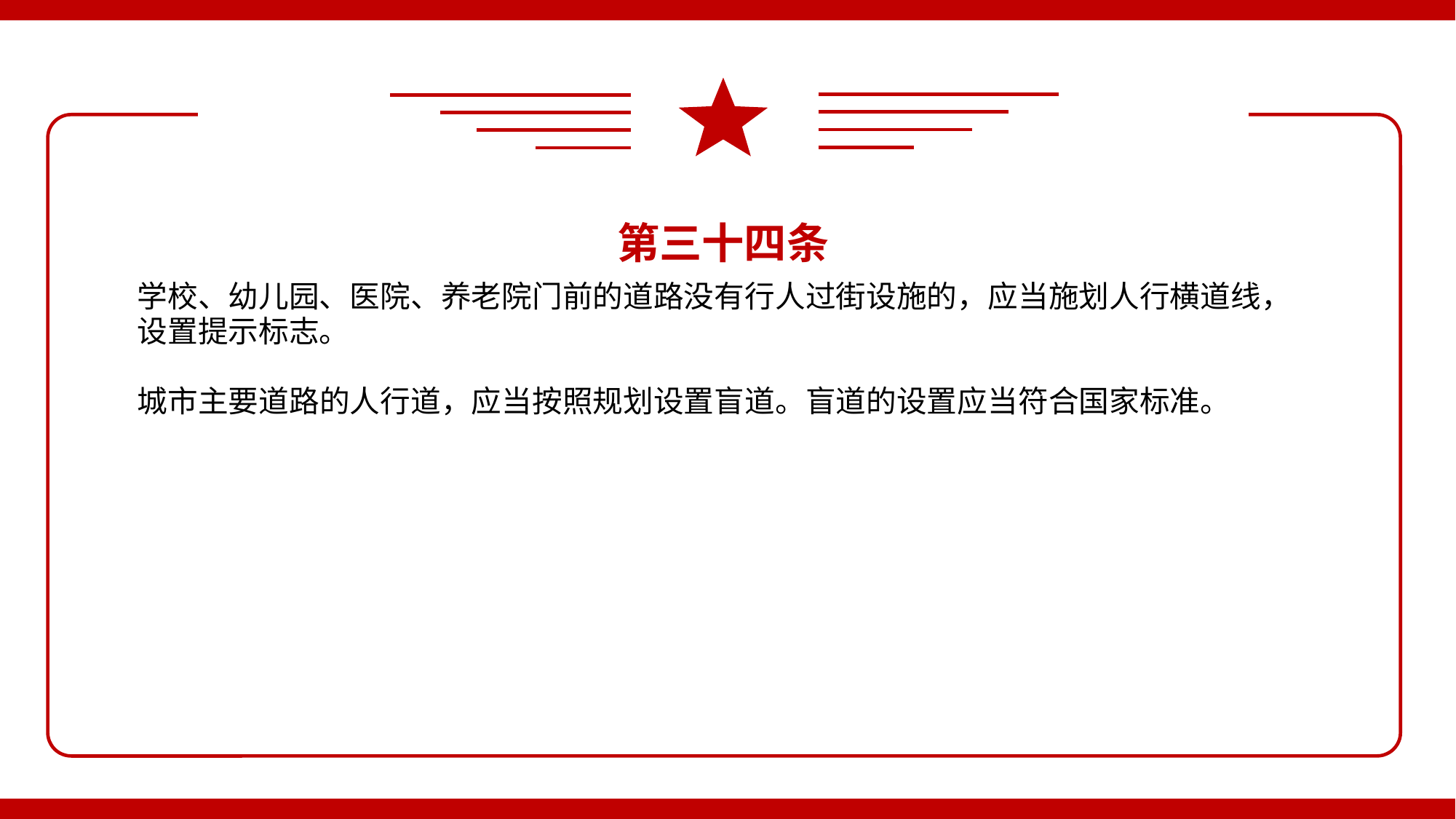

第三十四条
学校、幼儿园、医院、养老院门前的道路没有行人过街设施的，应当施划人行横道线，设置提示标志。

城市主要道路的人行道，应当按照规划设置盲道。盲道的设置应当符合国家标准。